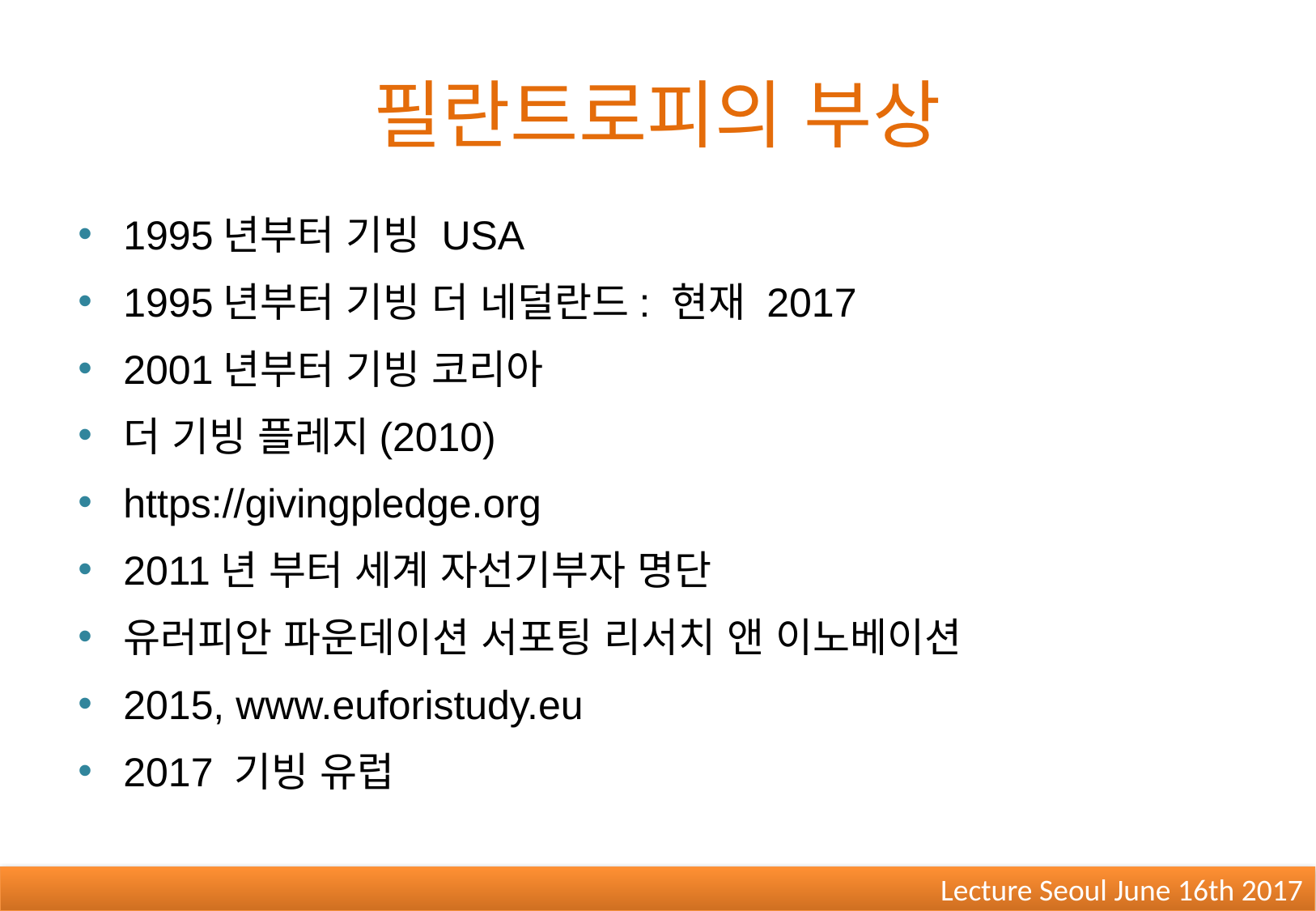

# 필란트로피의 부상
1995년부터 기빙 USA
1995년부터 기빙 더 네덜란드: 현재 2017
2001년부터 기빙 코리아
더 기빙 플레지(2010)
https://givingpledge.org
2011년 부터 세계 자선기부자 명단
유러피안 파운데이션 서포팅 리서치 앤 이노베이션
2015, www.euforistudy.eu
2017 기빙 유럽